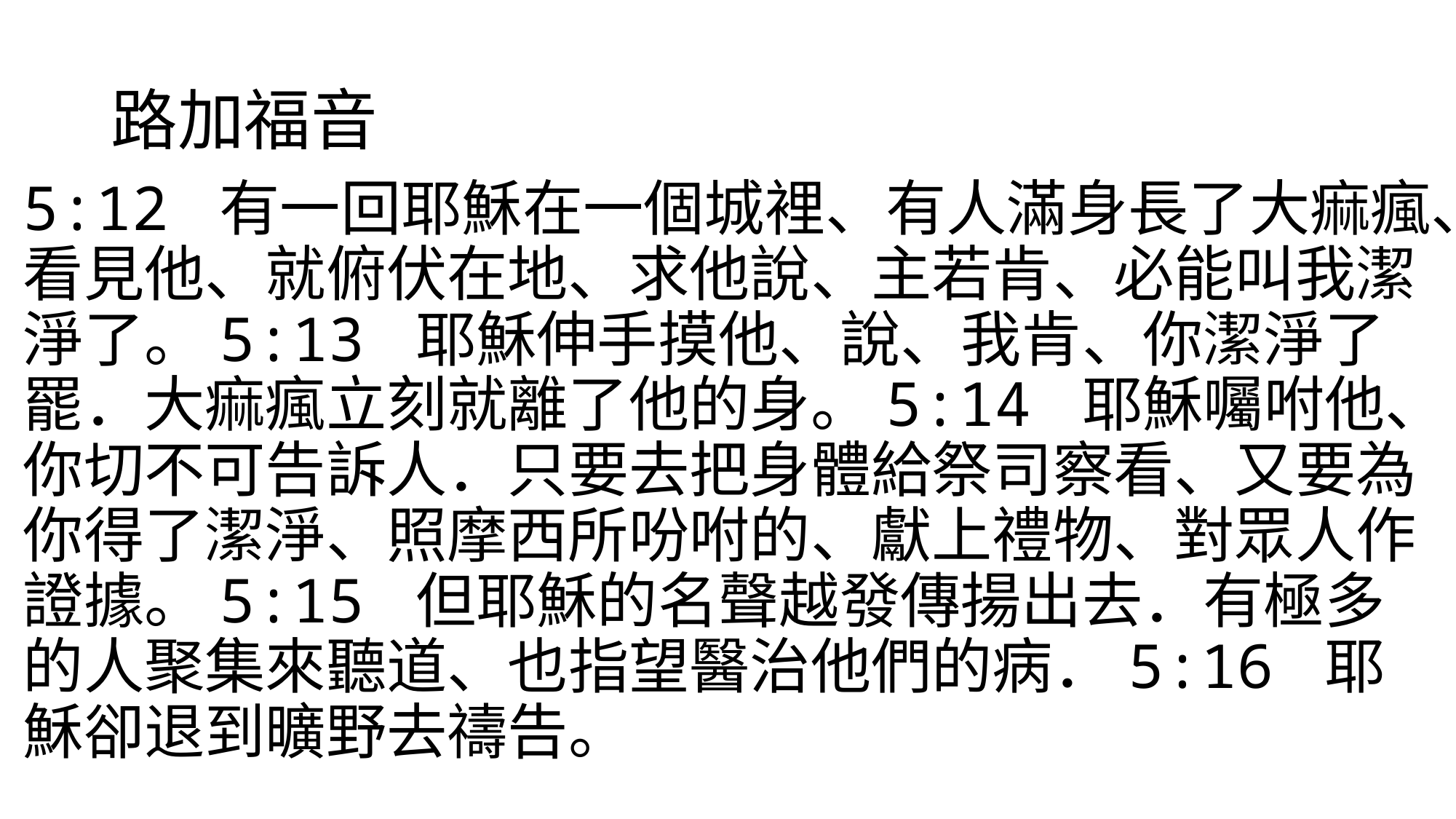

# 路加福音
5:12 有一回耶穌在一個城裡、有人滿身長了大痲瘋、看見他、就俯伏在地、求他說、主若肯、必能叫我潔淨了。5:13 耶穌伸手摸他、說、我肯、你潔淨了罷．大痲瘋立刻就離了他的身。5:14 耶穌囑咐他、你切不可告訴人．只要去把身體給祭司察看、又要為你得了潔淨、照摩西所吩咐的、獻上禮物、對眾人作證據。5:15 但耶穌的名聲越發傳揚出去．有極多的人聚集來聽道、也指望醫治他們的病．5:16 耶穌卻退到曠野去禱告。